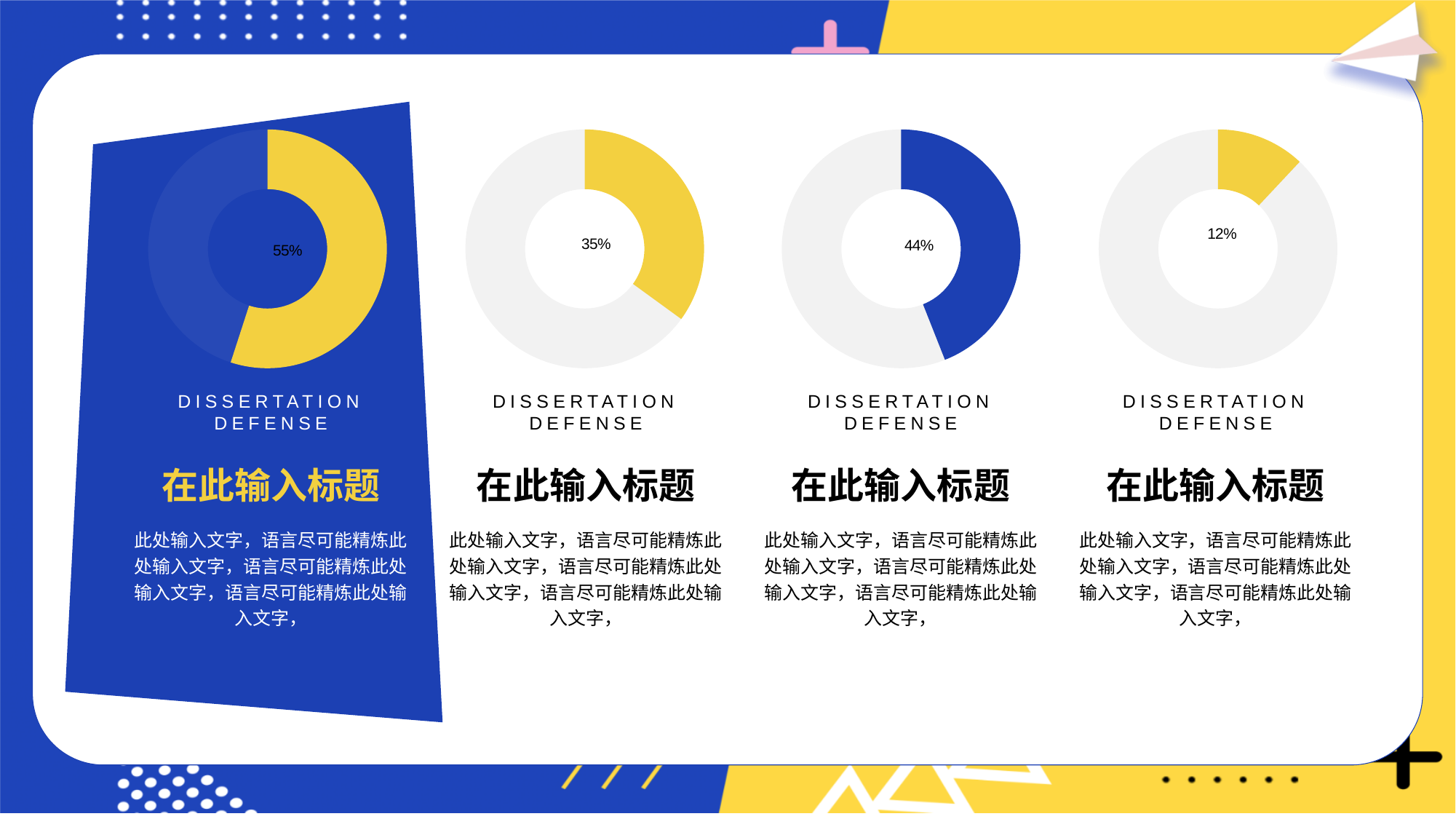

### Chart

| Category | sale |
|---|---|
| lorem ipsum | 0.55 |
| 0 | 0.45 |

### Chart

| Category | sale |
|---|---|
| lorem ipsum | 0.35 |
| 0 | 0.65 |

### Chart

| Category | sale |
|---|---|
| lorem ipsum | 0.44 |
| 0 | 0.56 |

### Chart

| Category | sale |
|---|---|
| lorem ipsum | 0.12 |
| 0 | 0.88 |
DISSERTATION DEFENSE
DISSERTATION DEFENSE
DISSERTATION DEFENSE
DISSERTATION DEFENSE
在此输入标题
在此输入标题
在此输入标题
在此输入标题
此处输入文字，语言尽可能精炼此处输入文字，语言尽可能精炼此处输入文字，语言尽可能精炼此处输入文字，
此处输入文字，语言尽可能精炼此处输入文字，语言尽可能精炼此处输入文字，语言尽可能精炼此处输入文字，
此处输入文字，语言尽可能精炼此处输入文字，语言尽可能精炼此处输入文字，语言尽可能精炼此处输入文字，
此处输入文字，语言尽可能精炼此处输入文字，语言尽可能精炼此处输入文字，语言尽可能精炼此处输入文字，